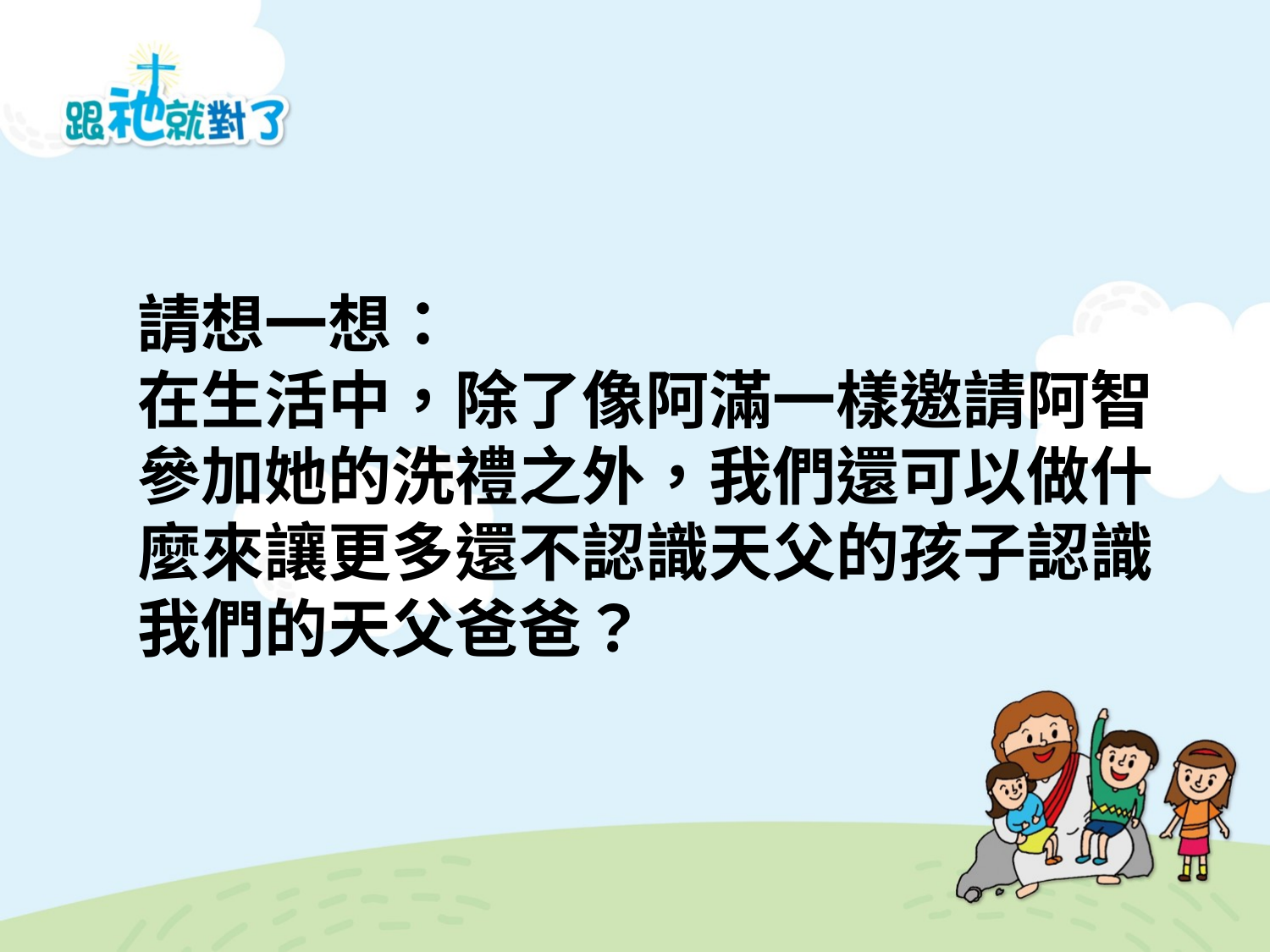

請想一想：
在生活中，除了像阿滿一樣邀請阿智參加她的洗禮之外，我們還可以做什麼來讓更多還不認識天父的孩子認識我們的天父爸爸？